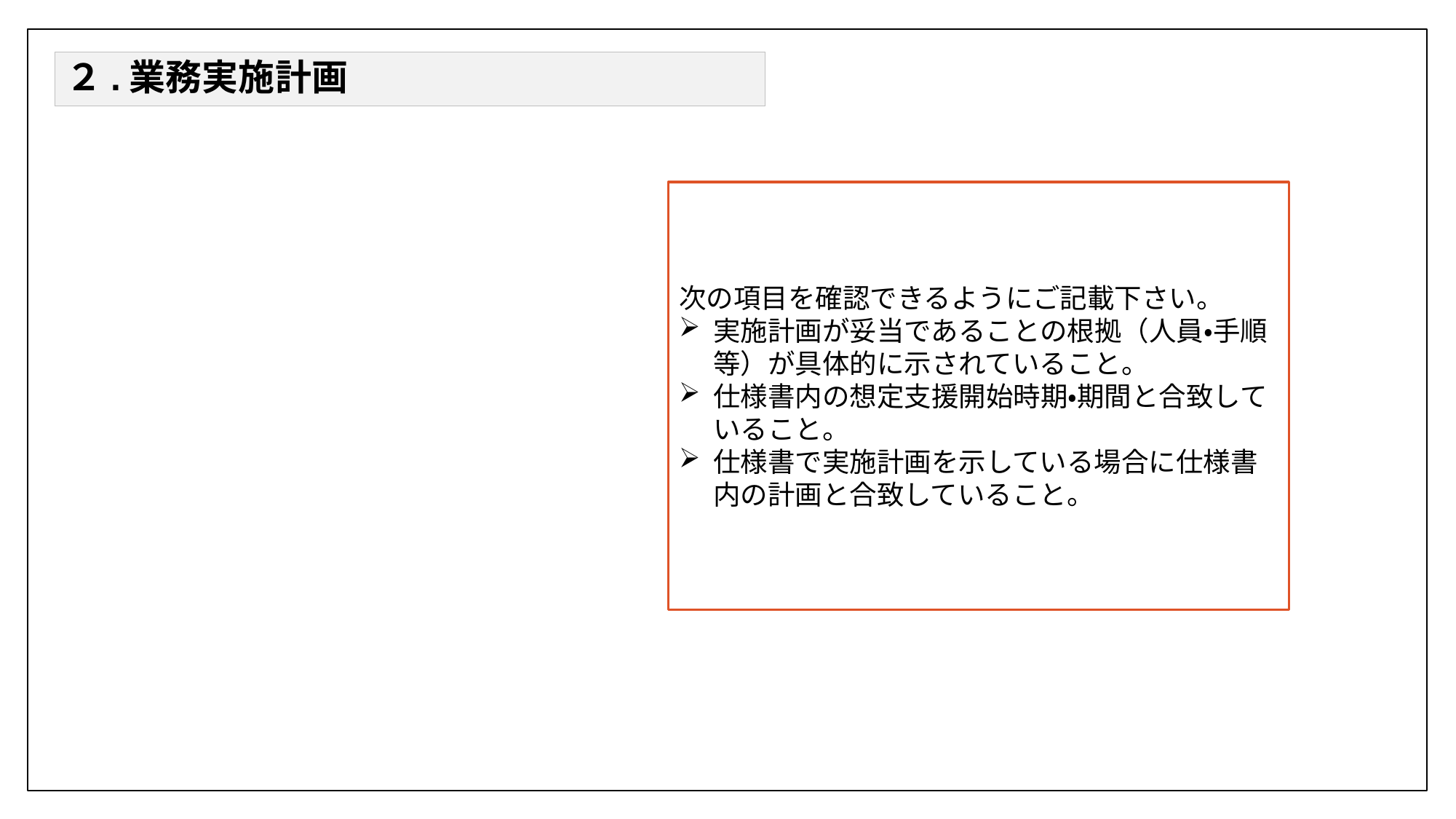

# ２.業務実施計画
次の項目を確認できるようにご記載下さい。
実施計画が妥当であることの根拠（人員・手順等）が具体的に示されていること。
仕様書内の想定支援開始時期・期間と合致していること。
仕様書で実施計画を示している場合に仕様書内の計画と合致していること。